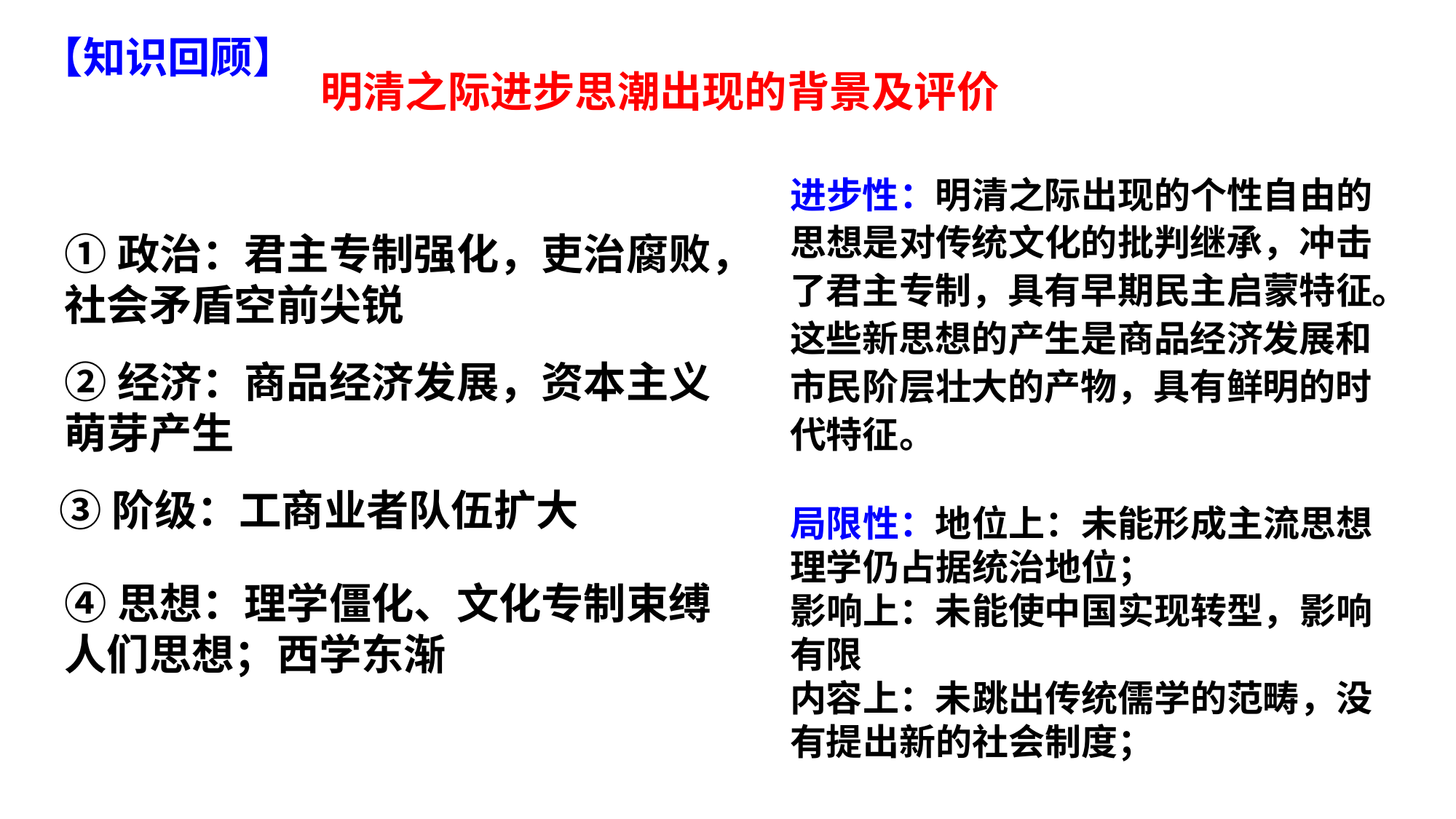

【知识回顾】
明清之际进步思潮出现的背景及评价
进步性：明清之际出现的个性自由的思想是对传统文化的批判继承，冲击了君主专制，具有早期民主启蒙特征。
这些新思想的产生是商品经济发展和市民阶层壮大的产物，具有鲜明的时代特征。
①政治：君主专制强化，吏治腐败，社会矛盾空前尖锐
②经济：商品经济发展，资本主义萌芽产生
③阶级：工商业者队伍扩大
局限性：地位上：未能形成主流思想理学仍占据统治地位；
影响上：未能使中国实现转型，影响有限
内容上：未跳出传统儒学的范畴，没有提出新的社会制度；
④思想：理学僵化、文化专制束缚人们思想；西学东渐